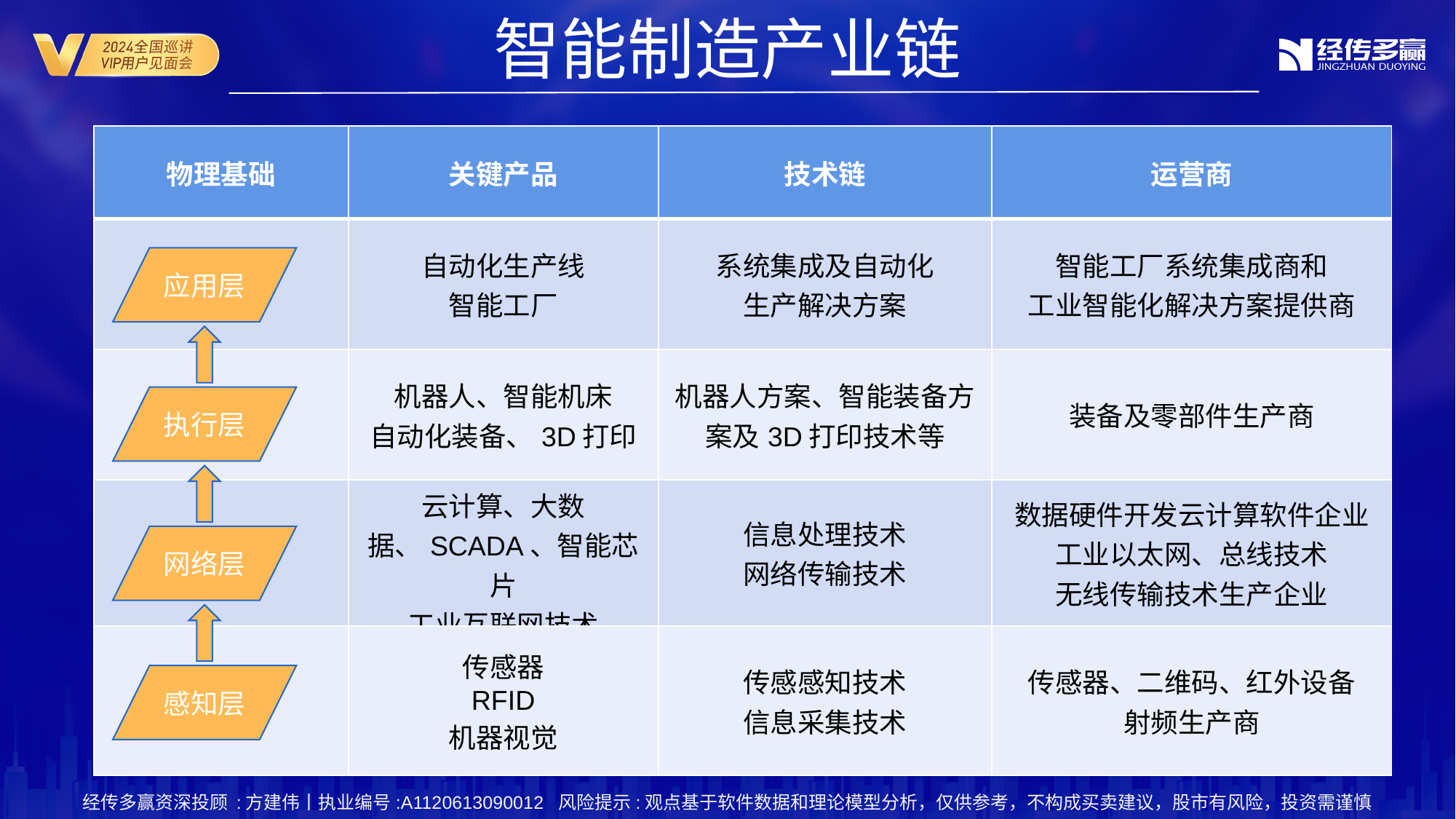

智能制造产业链
| 物理基础 | 关键产品 | 技术链 | 运营商 |
| --- | --- | --- | --- |
|  | 自动化生产线 智能工厂 | 系统集成及自动化 生产解决方案 | 智能工厂系统集成商和 工业智能化解决方案提供商 |
|  | 机器人、智能机床 自动化装备、3D打印 | 机器人方案、智能装备方案及3D打印技术等 | 装备及零部件生产商 |
|  | 云计算、大数据、SCADA、智能芯片 工业互联网技术 | 信息处理技术 网络传输技术 | 数据硬件开发云计算软件企业 工业以太网、总线技术 无线传输技术生产企业 |
|  | 传感器 RFID 机器视觉 | 传感感知技术 信息采集技术 | 传感器、二维码、红外设备 射频生产商 |
应用层

执行层

网络层

感知层